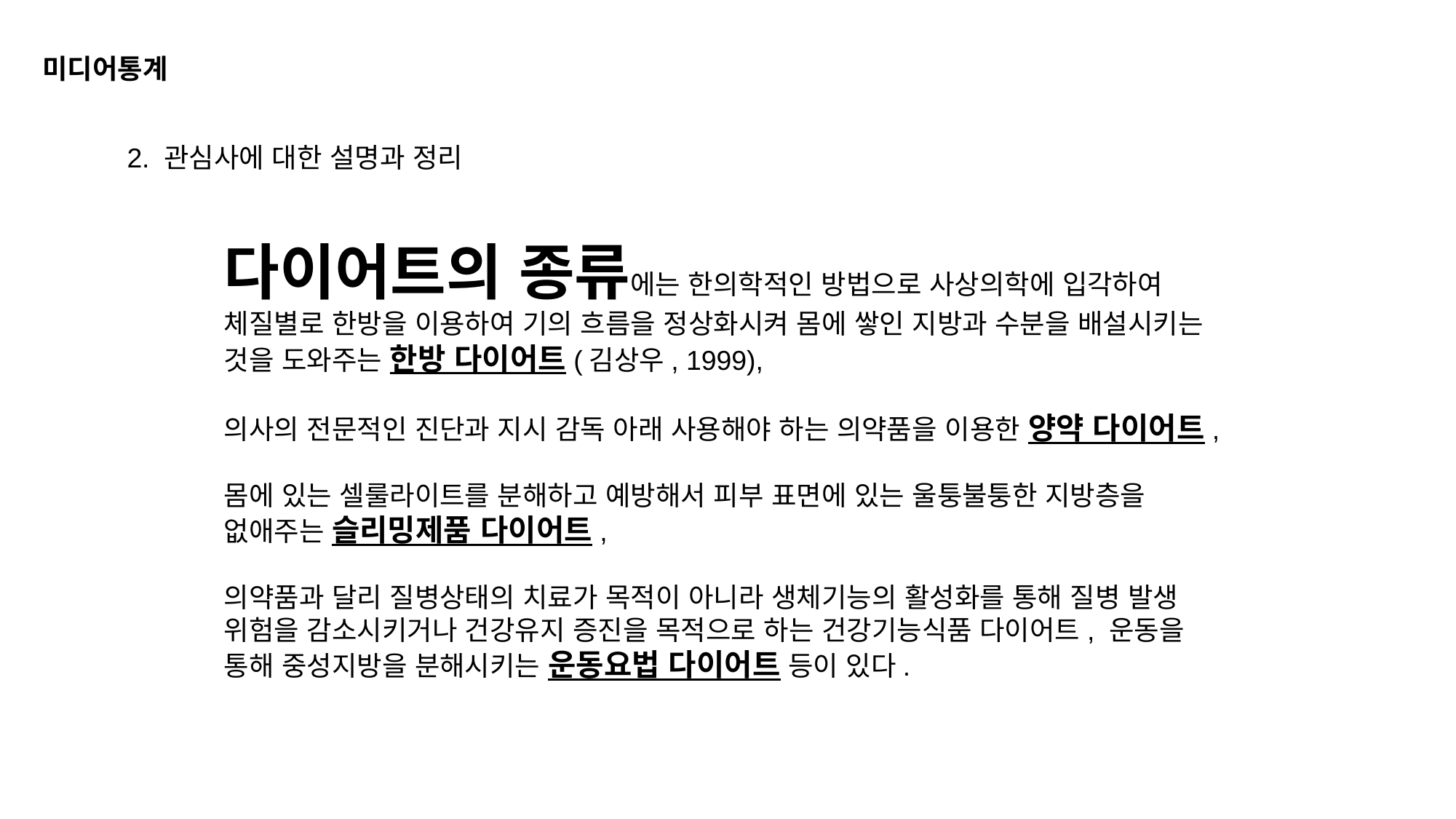

미디어통계
2. 관심사에 대한 설명과 정리
다이어트의 종류에는 한의학적인 방법으로 사상의학에 입각하여 체질별로 한방을 이용하여 기의 흐름을 정상화시켜 몸에 쌓인 지방과 수분을 배설시키는 것을 도와주는 한방 다이어트(김상우, 1999),

의사의 전문적인 진단과 지시 감독 아래 사용해야 하는 의약품을 이용한 양약 다이어트,

몸에 있는 셀룰라이트를 분해하고 예방해서 피부 표면에 있는 울퉁불퉁한 지방층을 없애주는 슬리밍제품 다이어트,

의약품과 달리 질병상태의 치료가 목적이 아니라 생체기능의 활성화를 통해 질병 발생 위험을 감소시키거나 건강유지 증진을 목적으로 하는 건강기능식품 다이어트, 운동을 통해 중성지방을 분해시키는 운동요법 다이어트 등이 있다.